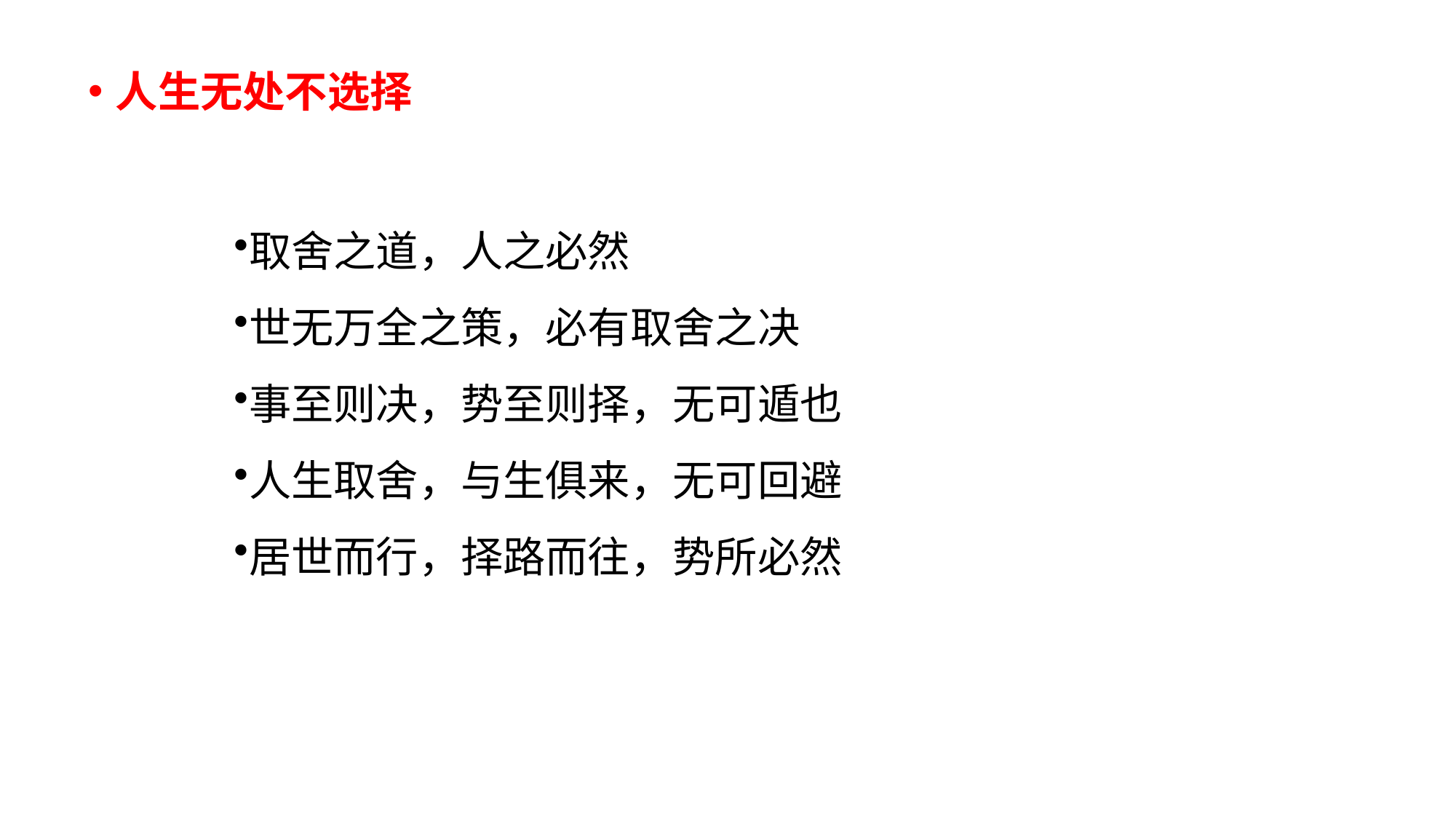

人生无处不选择
取舍之道，人之必然
世无万全之策，必有取舍之决
事至则决，势至则择，无可遁也
人生取舍，与生俱来，无可回避
居世而行，择路而往，势所必然